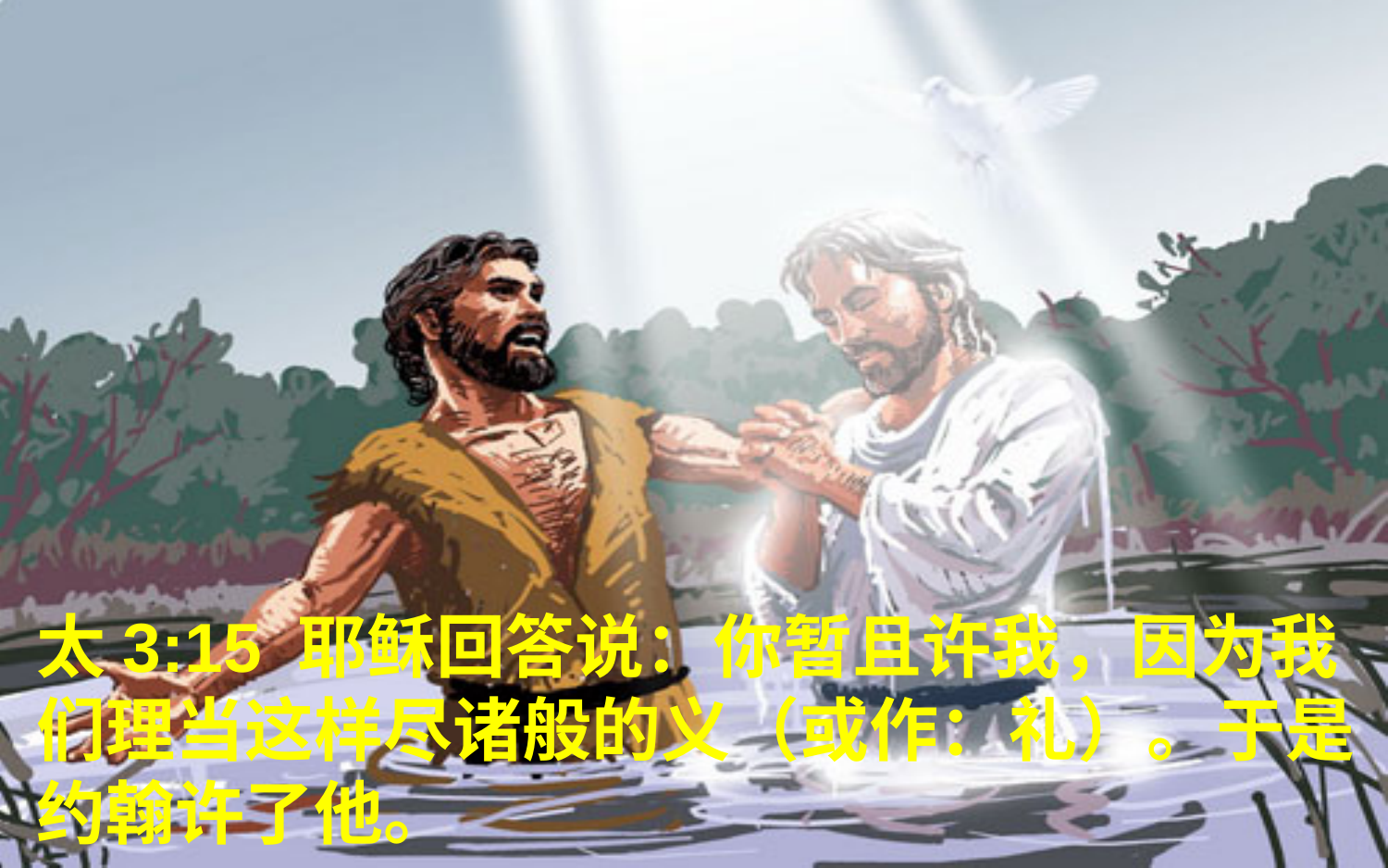

太3:15 耶稣回答说：你暂且许我，因为我们理当这样尽诸般的义（或作：礼）。于是约翰许了他。